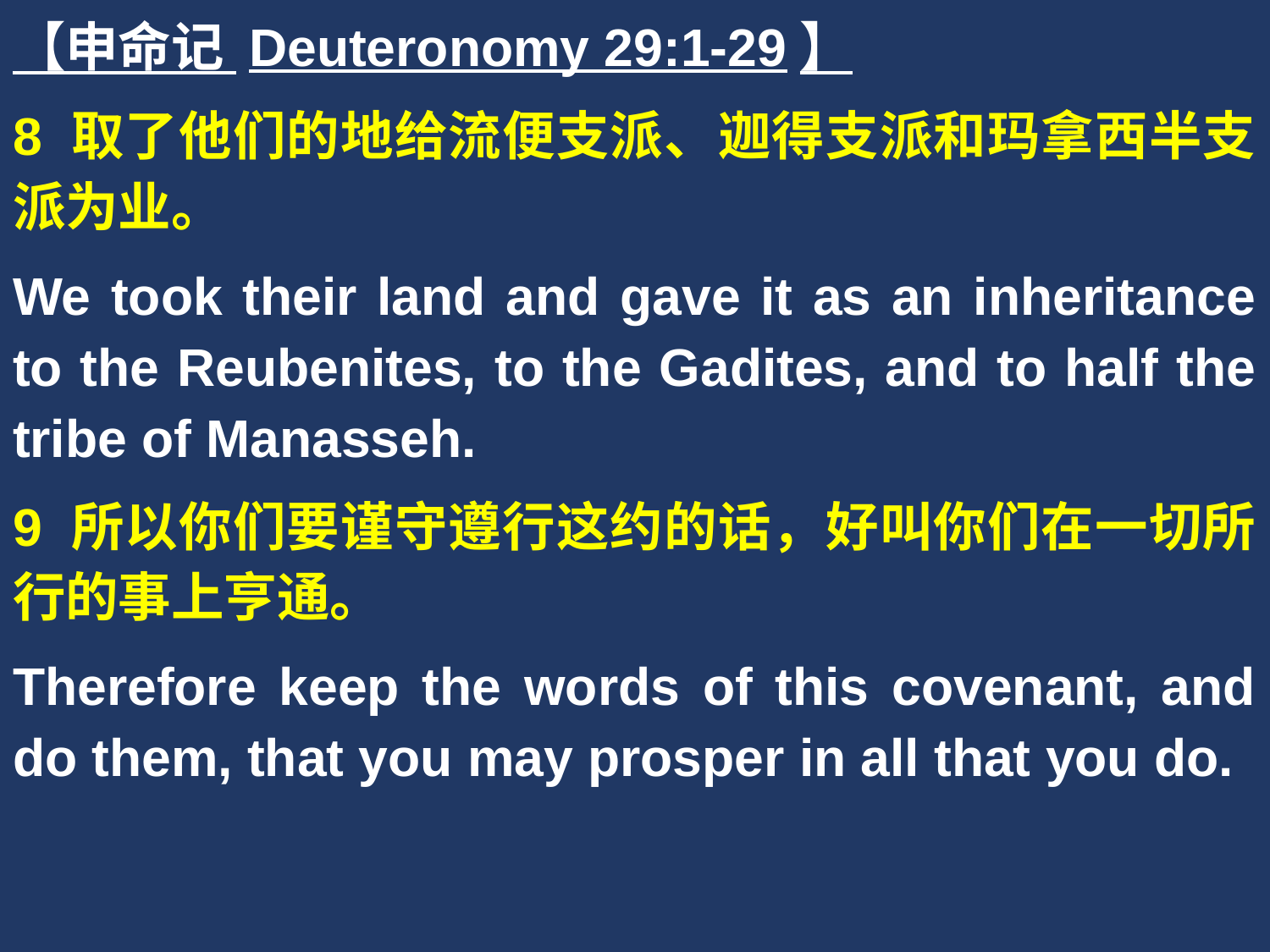

【申命记 Deuteronomy 29:1-29】
8 取了他们的地给流便支派、迦得支派和玛拿西半支派为业。
We took their land and gave it as an inheritance to the Reubenites, to the Gadites, and to half the tribe of Manasseh.
9 所以你们要谨守遵行这约的话，好叫你们在一切所行的事上亨通。
Therefore keep the words of this covenant, and do them, that you may prosper in all that you do.